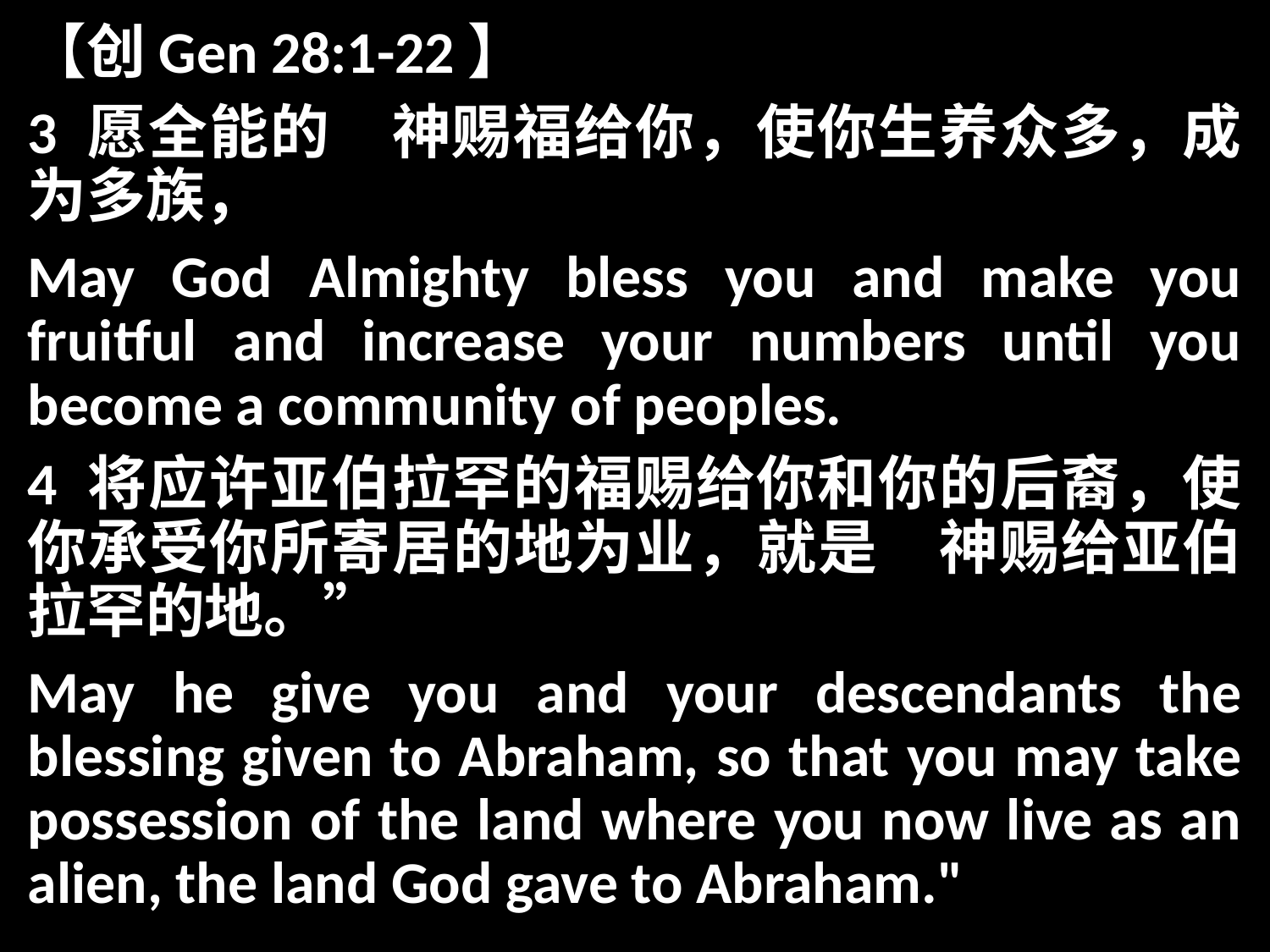

【创Gen 28:1-22】
3 愿全能的　神赐福给你，使你生养众多，成为多族，
May God Almighty bless you and make you fruitful and increase your numbers until you become a community of peoples.
4 将应许亚伯拉罕的福赐给你和你的后裔，使你承受你所寄居的地为业，就是　神赐给亚伯拉罕的地。”
May he give you and your descendants the blessing given to Abraham, so that you may take possession of the land where you now live as an alien, the land God gave to Abraham."